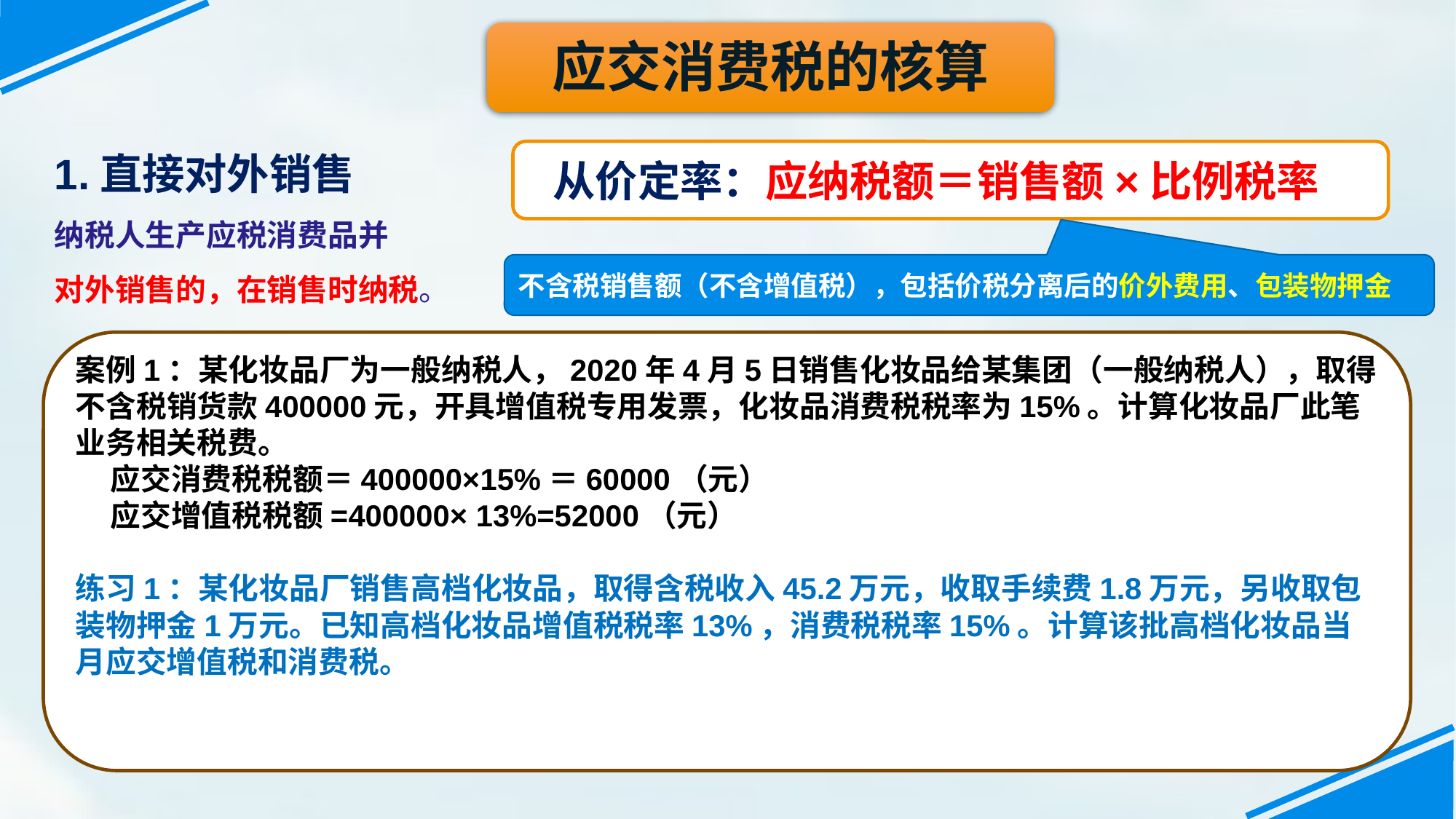

应交消费税的核算
1.直接对外销售
纳税人生产应税消费品并
对外销售的，在销售时纳税。
从价定率：应纳税额＝销售额×比例税率
不含税销售额（不含增值税），包括价税分离后的价外费用、包装物押金
案例1：某化妆品厂为一般纳税人，2020年4月5日销售化妆品给某集团（一般纳税人），取得不含税销货款400000元，开具增值税专用发票，化妆品消费税税率为15%。计算化妆品厂此笔业务相关税费。
    应交消费税税额＝400000×15%＝60000（元）
    应交增值税税额=400000× 13%=52000（元）

练习1：某化妆品厂销售高档化妆品，取得含税收入45.2万元，收取手续费1.8万元，另收取包装物押金1万元。已知高档化妆品增值税税率13%，消费税税率15%。计算该批高档化妆品当月应交增值税和消费税。